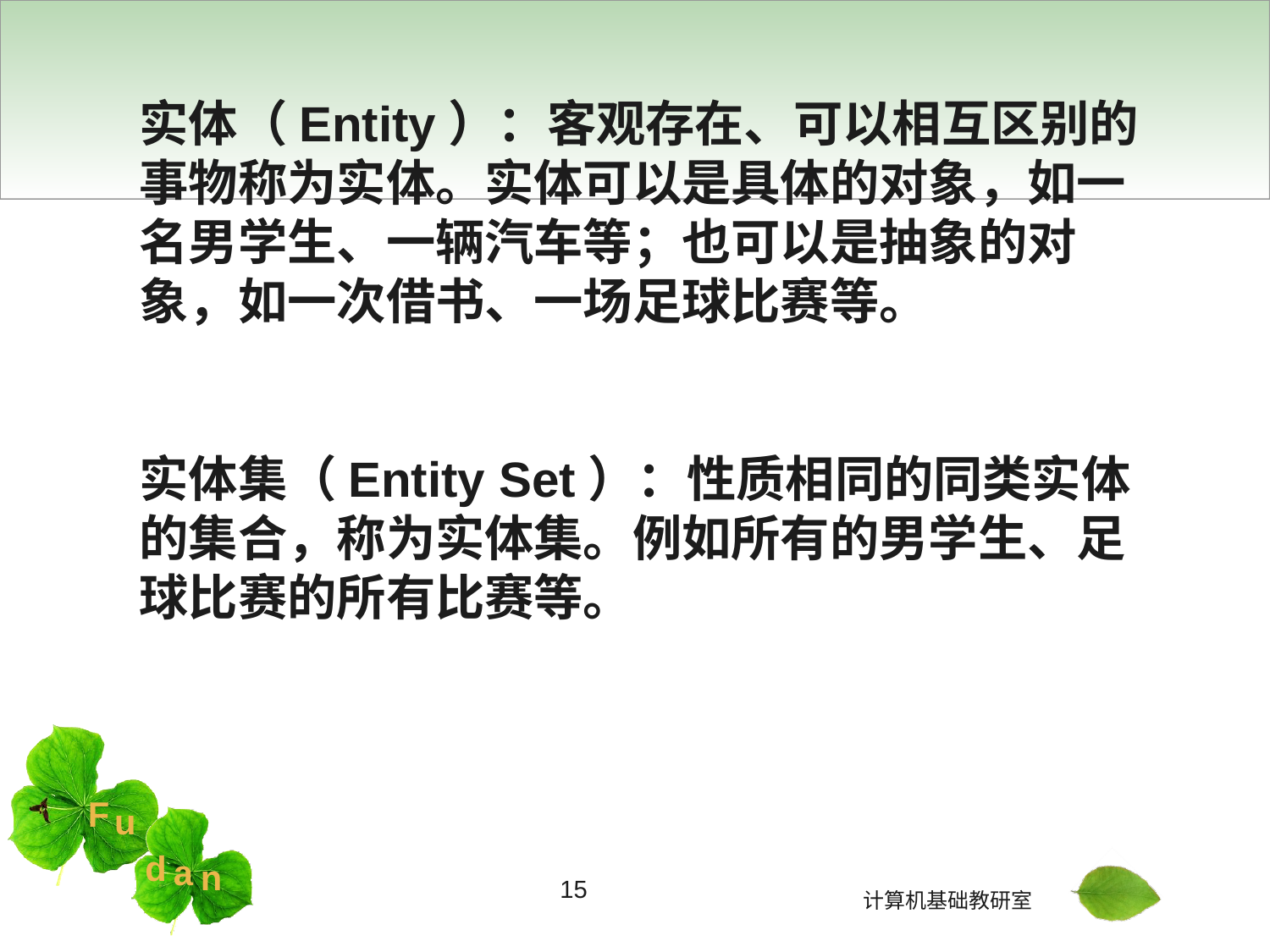

实体（Entity）：客观存在、可以相互区别的事物称为实体。实体可以是具体的对象，如一名男学生、一辆汽车等；也可以是抽象的对象，如一次借书、一场足球比赛等。

实体集（Entity Set）：性质相同的同类实体的集合，称为实体集。例如所有的男学生、足球比赛的所有比赛等。
15